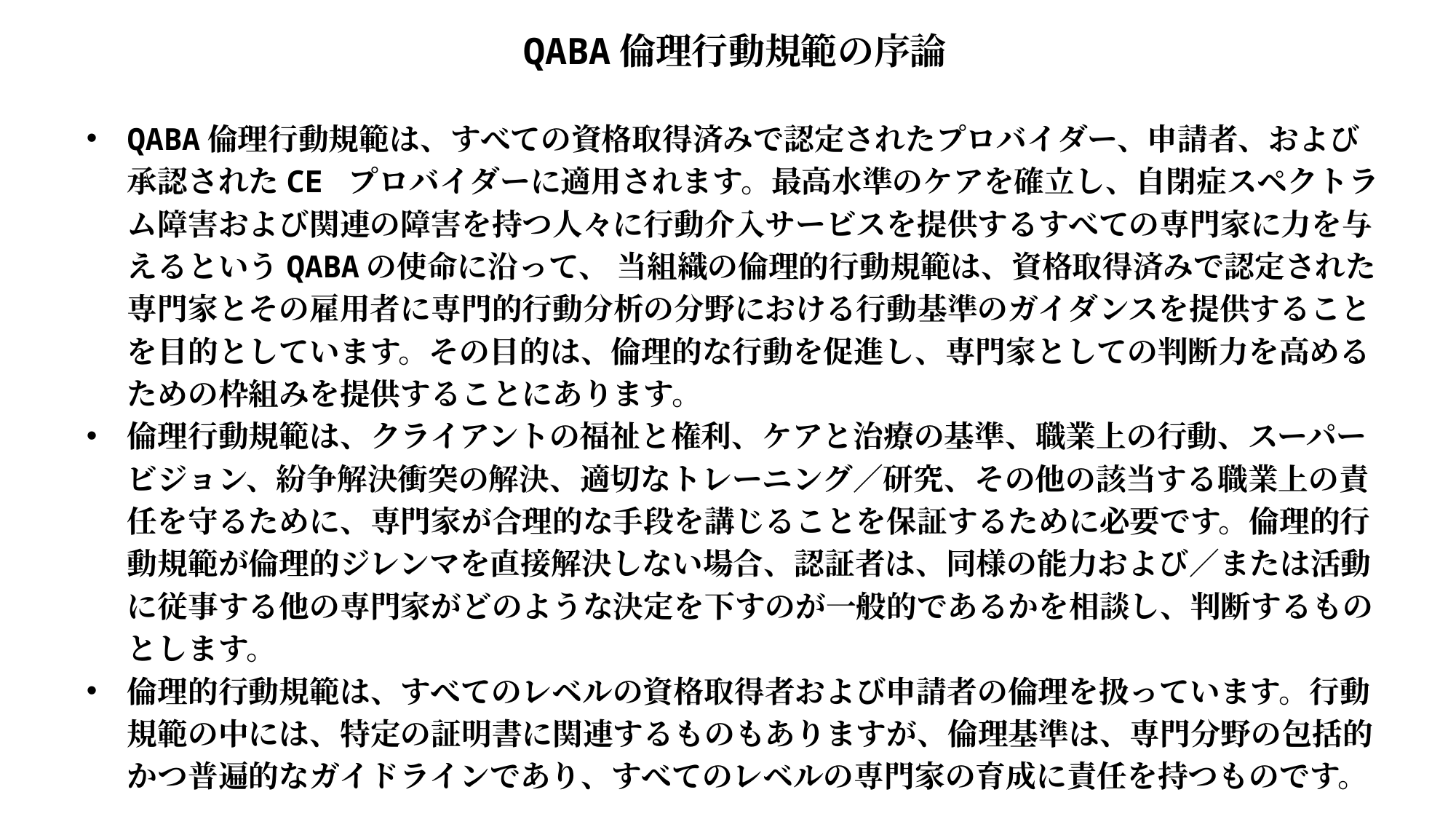

QABA倫理行動規範の序論

QABA倫理行動規範は、すべての資格取得済みで認定されたプロバイダー、申請者、および承認されたCE プロバイダーに適用されます。最高水準のケアを確立し、自閉症スペクトラム障害および関連の障害を持つ人々に行動介入サービスを提供するすべての専門家に力を与えるというQABAの使命に沿って、 当組織の倫理的行動規範は、資格取得済みで認定された専門家とその雇用者に専門的行動分析の分野における行動基準のガイダンスを提供することを目的としています。その目的は、倫理的な行動を促進し、専門家としての判断力を高めるための枠組みを提供することにあります。
倫理行動規範は、クライアントの福祉と権利、ケアと治療の基準、職業上の行動、スーパービジョン、紛争解決衝突の解決、適切なトレーニング／研究、その他の該当する職業上の責任を守るために、専門家が合理的な手段を講じることを保証するために必要です。倫理的行動規範が倫理的ジレンマを直接解決しない場合、認証者は、同様の能力および／または活動に従事する他の専門家がどのような決定を下すのが一般的であるかを相談し、判断するものとします。
倫理的行動規範は、すべてのレベルの資格取得者および申請者の倫理を扱っています。行動規範の中には、特定の証明書に関連するものもありますが、倫理基準は、専門分野の包括的かつ普遍的なガイドラインであり、すべてのレベルの専門家の育成に責任を持つものです。